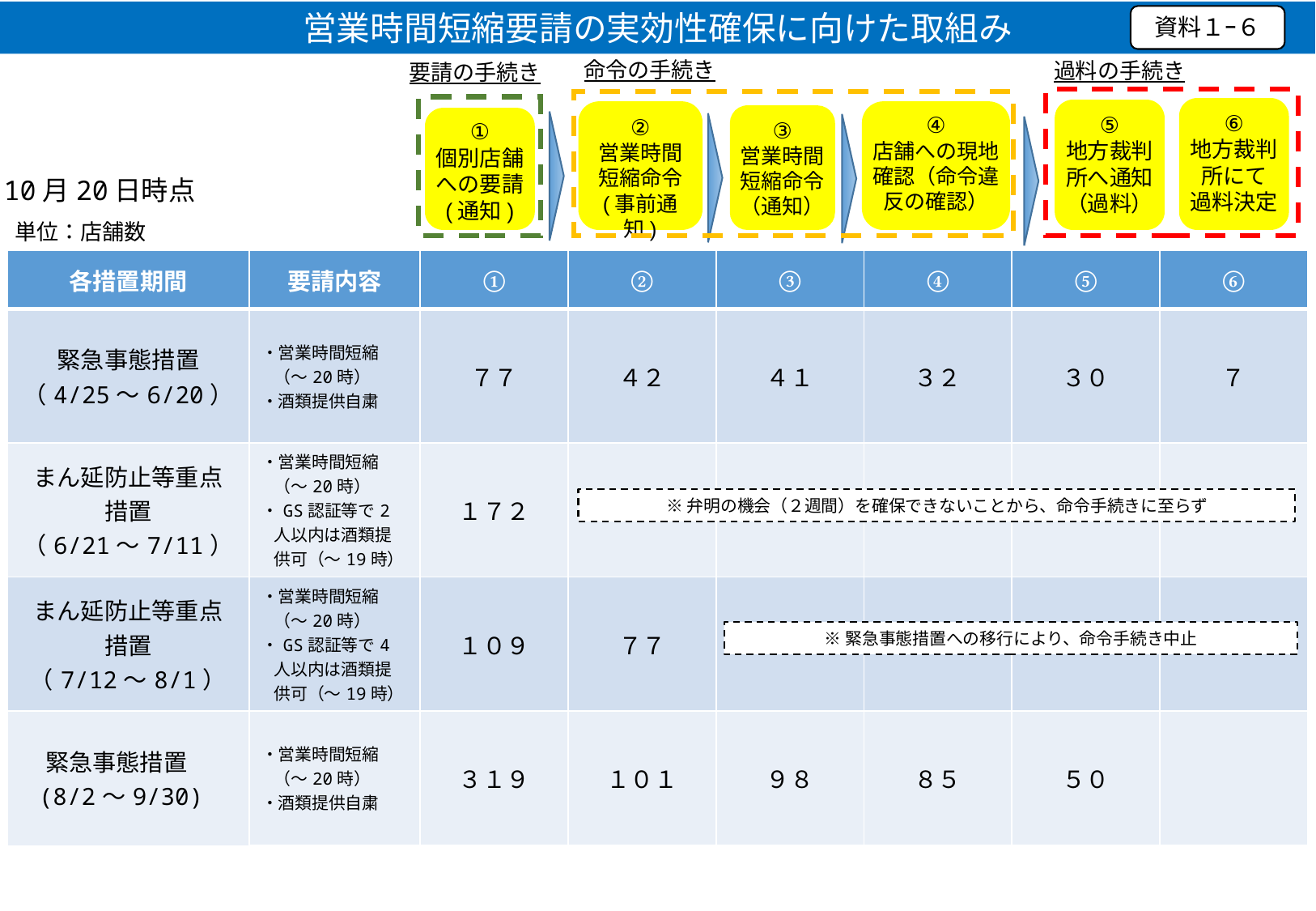

営業時間短縮要請の実効性確保に向けた取組み
資料１ｰ６
命令の手続き
過料の手続き
要請の手続き

⑥
地方裁判所にて
過料決定
⑤
地方裁判所へ通知
（過料）
②
営業時間
短縮命令
(事前通知)
④
店舗への現地確認（命令違反の確認）
③
営業時間短縮命令（通知）
①
個別店舗への要請
(通知)
10月20日時点

単位：店舗数
| 各措置期間 | 要請内容 | ① | ② | ③ | ④ | ⑤ | ⑥ |
| --- | --- | --- | --- | --- | --- | --- | --- |
| 緊急事態措置 （4/25～6/20） | ・営業時間短縮（～20時） ・酒類提供自粛 | ７７ | ４２ | ４１ | ３２ | ３０ | ７ |
| まん延防止等重点 措置 （6/21～7/11） | ・営業時間短縮（～20時） ・GS認証等で2人以内は酒類提供可（～19時） | １７２ | － | － | － | － |  |
| まん延防止等重点 措置 （7/12～8/1） | ・営業時間短縮（～20時） ・GS認証等で4人以内は酒類提供可（～19時） | １０９ | ７７ | － | － | － |  |
| 緊急事態措置　 (8/2～9/30) | ・営業時間短縮（～20時） ・酒類提供自粛 | ３１９ | １０１ | ９８ | ８５ | ５０ |  |
※弁明の機会（２週間）を確保できないことから、命令手続きに至らず
※緊急事態措置への移行により、命令手続き中止